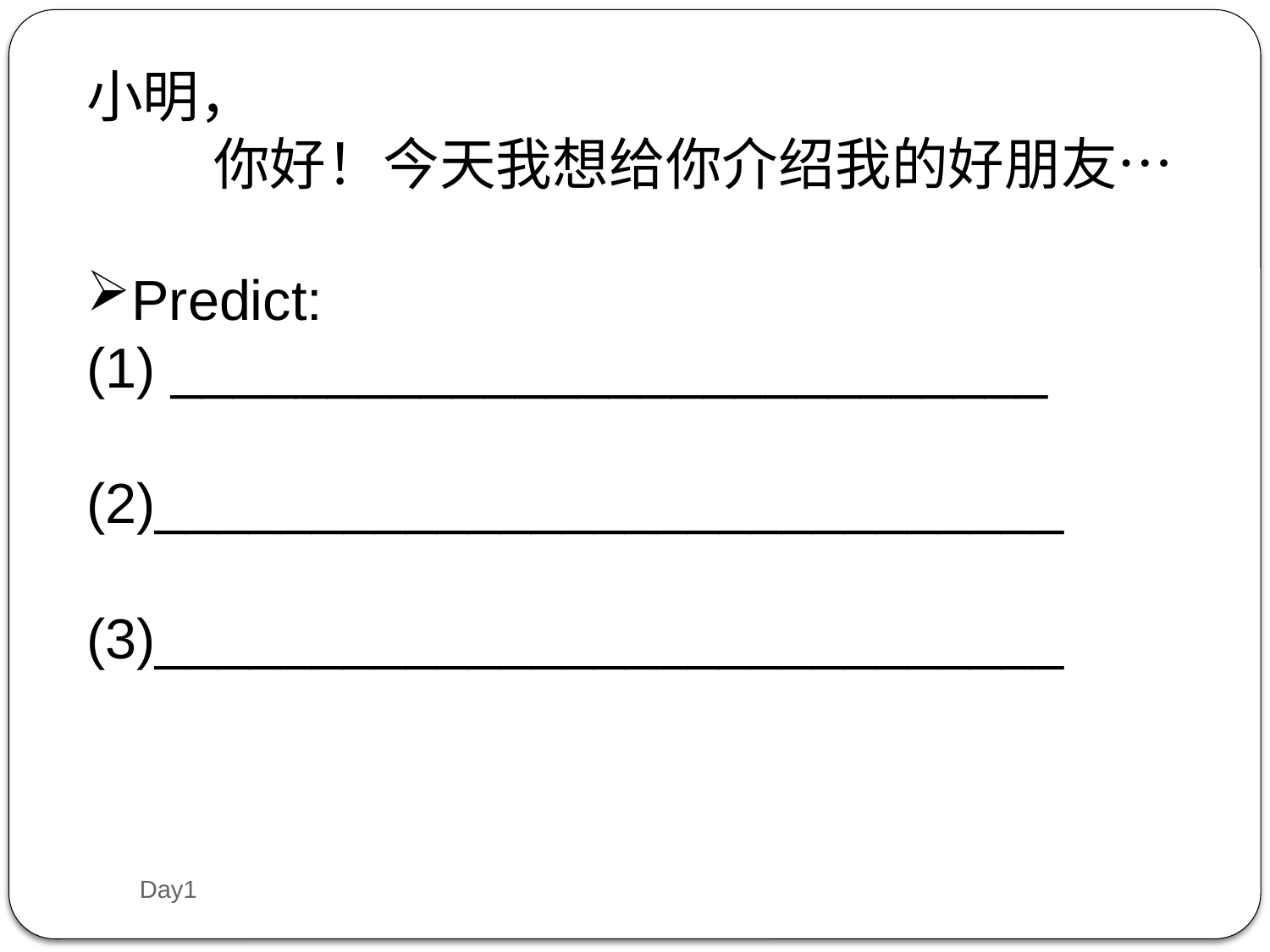

小明，
	你好！今天我想给你介绍我的好朋友…

Predict:
(1) ____________________________

(2)_____________________________

(3)_____________________________
Day1